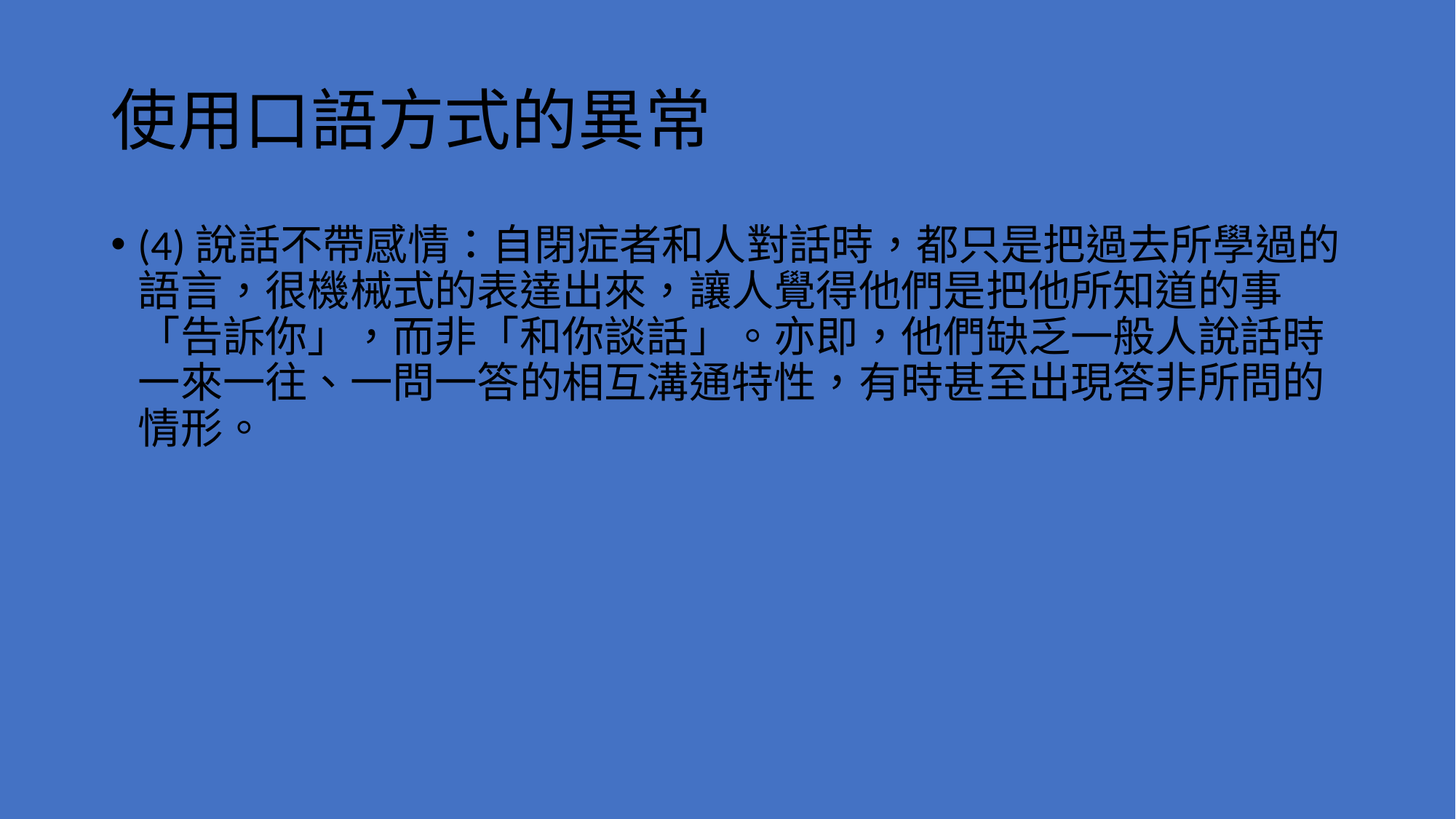

# 使用口語方式的異常
(4)說話不帶感情：自閉症者和人對話時，都只是把過去所學過的語言，很機械式的表達出來，讓人覺得他們是把他所知道的事「告訴你」，而非「和你談話」。亦即，他們缺乏一般人說話時一來一往、一問一答的相互溝通特性，有時甚至出現答非所問的情形。